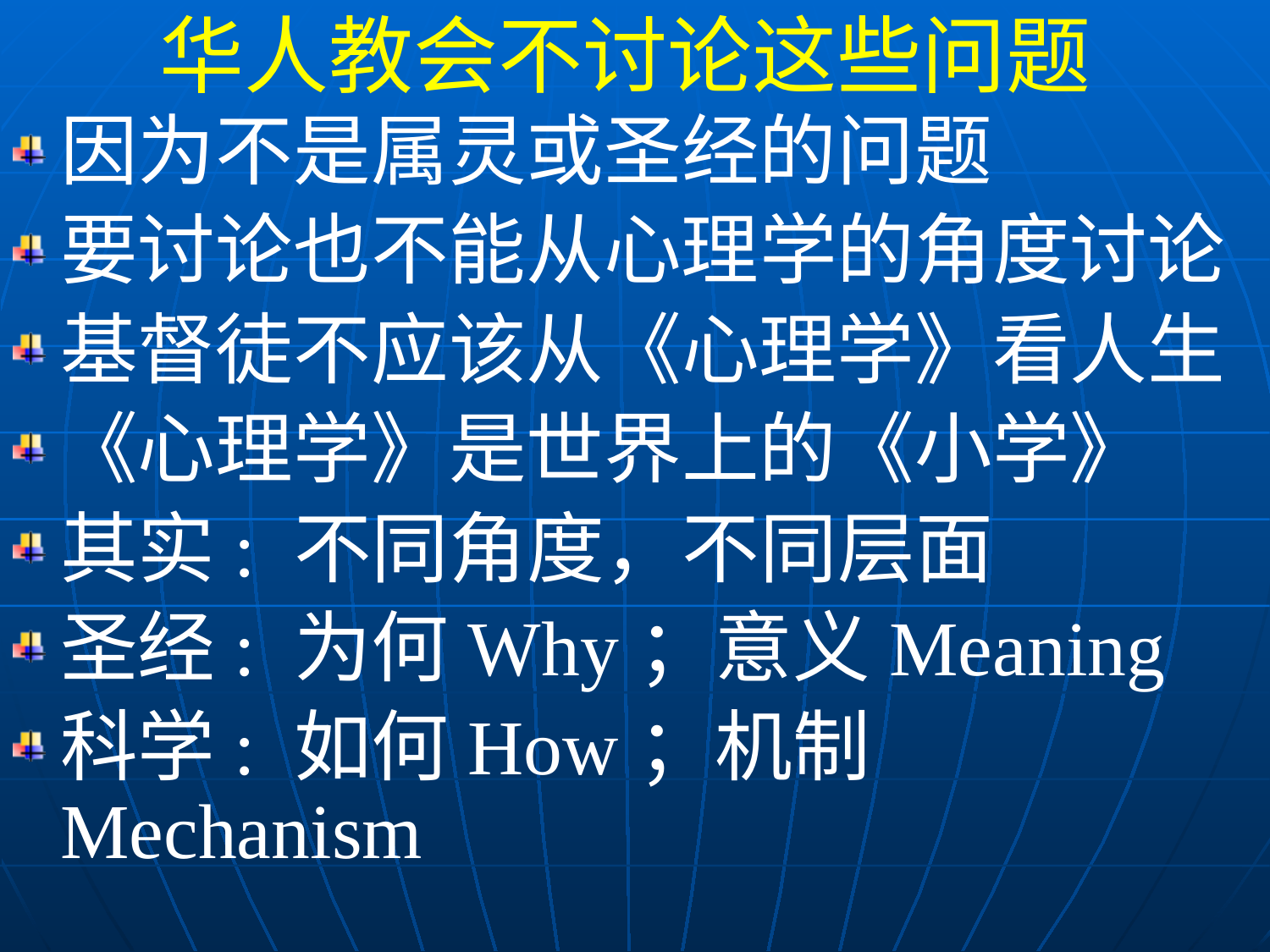

华人教会不讨论这些问题
因为不是属灵或圣经的问题
要讨论也不能从心理学的角度讨论
基督徒不应该从《心理学》看人生
《心理学》是世界上的《小学》
其实: 不同角度，不同层面
圣经: 为何Why；意义Meaning
科学: 如何How；机制 Mechanism